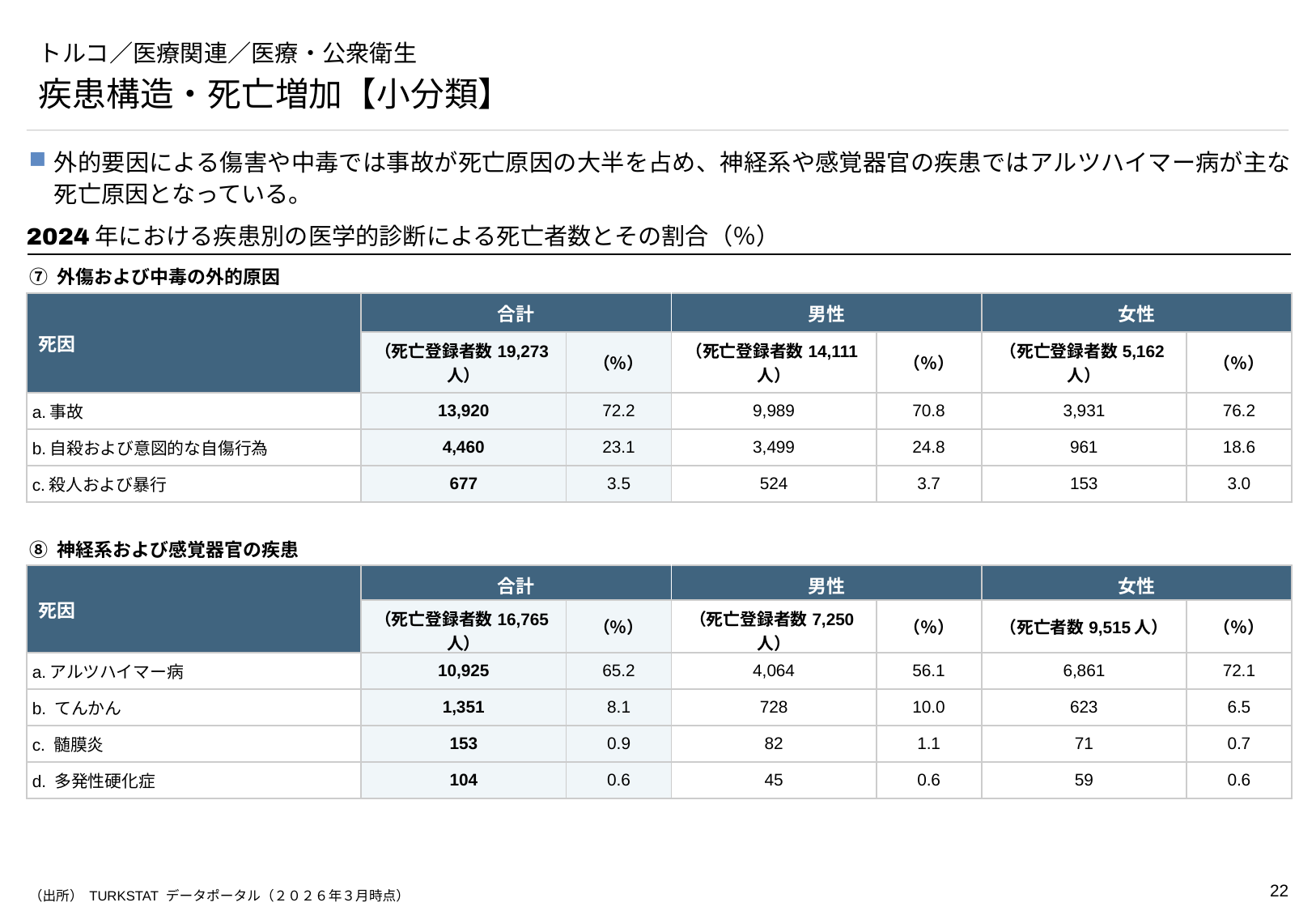

# トルコ／医療関連／医療・公衆衛生
疾患構造・死亡増加【小分類】
外的要因による傷害や中毒では事故が死亡原因の大半を占め、神経系や感覚器官の疾患ではアルツハイマー病が主な死亡原因となっている。
2024年における疾患別の医学的診断による死亡者数とその割合（％）
⑦ 外傷および中毒の外的原因
| 死因 | 合計 |  | 男性 |  | 女性 |  |
| --- | --- | --- | --- | --- | --- | --- |
|  | （死亡登録者数19,273人） | （％） | （死亡登録者数14,111人） | （％） | （死亡登録者数5,162人） | （％） |
| a.事故 | 13,920 | 72.2 | 9,989 | 70.8 | 3,931 | 76.2 |
| b.自殺および意図的な自傷行為 | 4,460 | 23.1 | 3,499 | 24.8 | 961 | 18.6 |
| c.殺人および暴行 | 677 | 3.5 | 524 | 3.7 | 153 | 3.0 |
⑧ 神経系および感覚器官の疾患
| 死因 | 合計 |  | 男性 |  | 女性 |  |
| --- | --- | --- | --- | --- | --- | --- |
|  | （死亡登録者数16,765人） | （％） | （死亡登録者数7,250人） | （％） | （死亡者数9,515人） | （％） |
| a.アルツハイマー病 | 10,925 | 65.2 | 4,064 | 56.1 | 6,861 | 72.1 |
| b. てんかん | 1,351 | 8.1 | 728 | 10.0 | 623 | 6.5 |
| c. 髄膜炎 | 153 | 0.9 | 82 | 1.1 | 71 | 0.7 |
| d. 多発性硬化症 | 104 | 0.6 | 45 | 0.6 | 59 | 0.6 |
（出所） TURKSTAT データポータル（２０２６年３月時点）